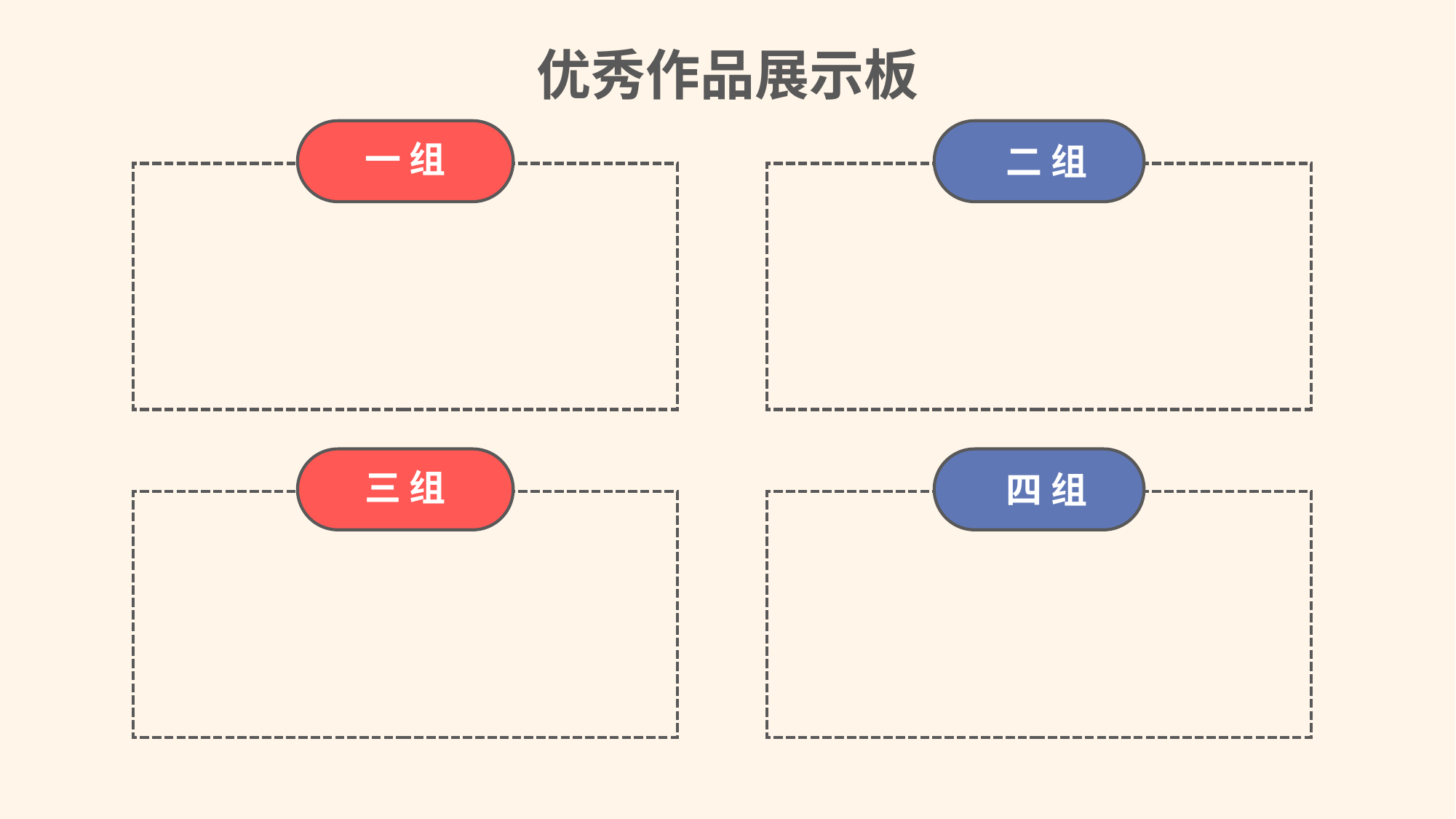

优秀作品展示板

一 组
二 组

三 组
四 组